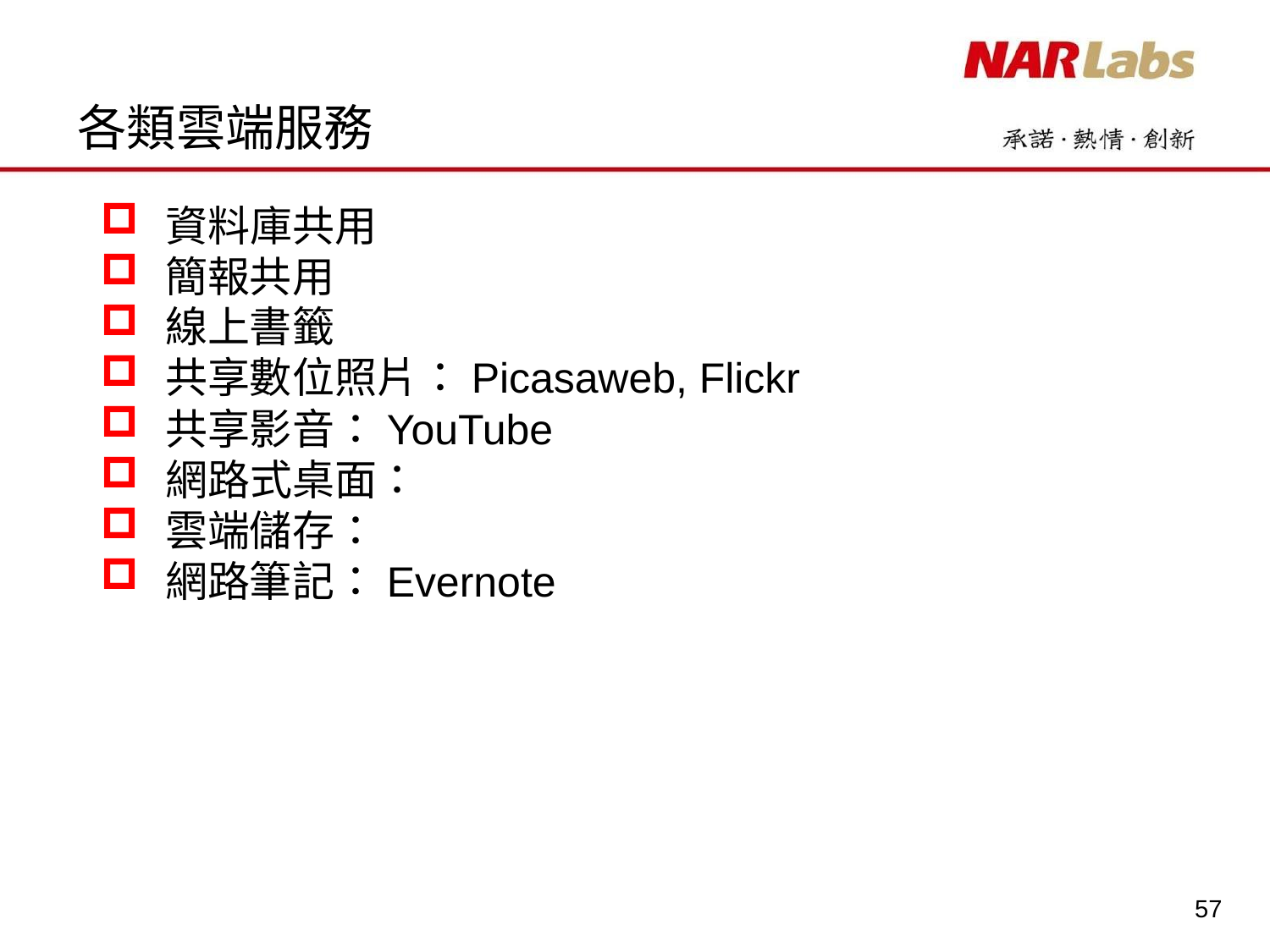

# 各類雲端服務
資料庫共用
簡報共用
線上書籤
共享數位照片：Picasaweb, Flickr
共享影音：YouTube
網路式桌面：
雲端儲存：
網路筆記：Evernote
57